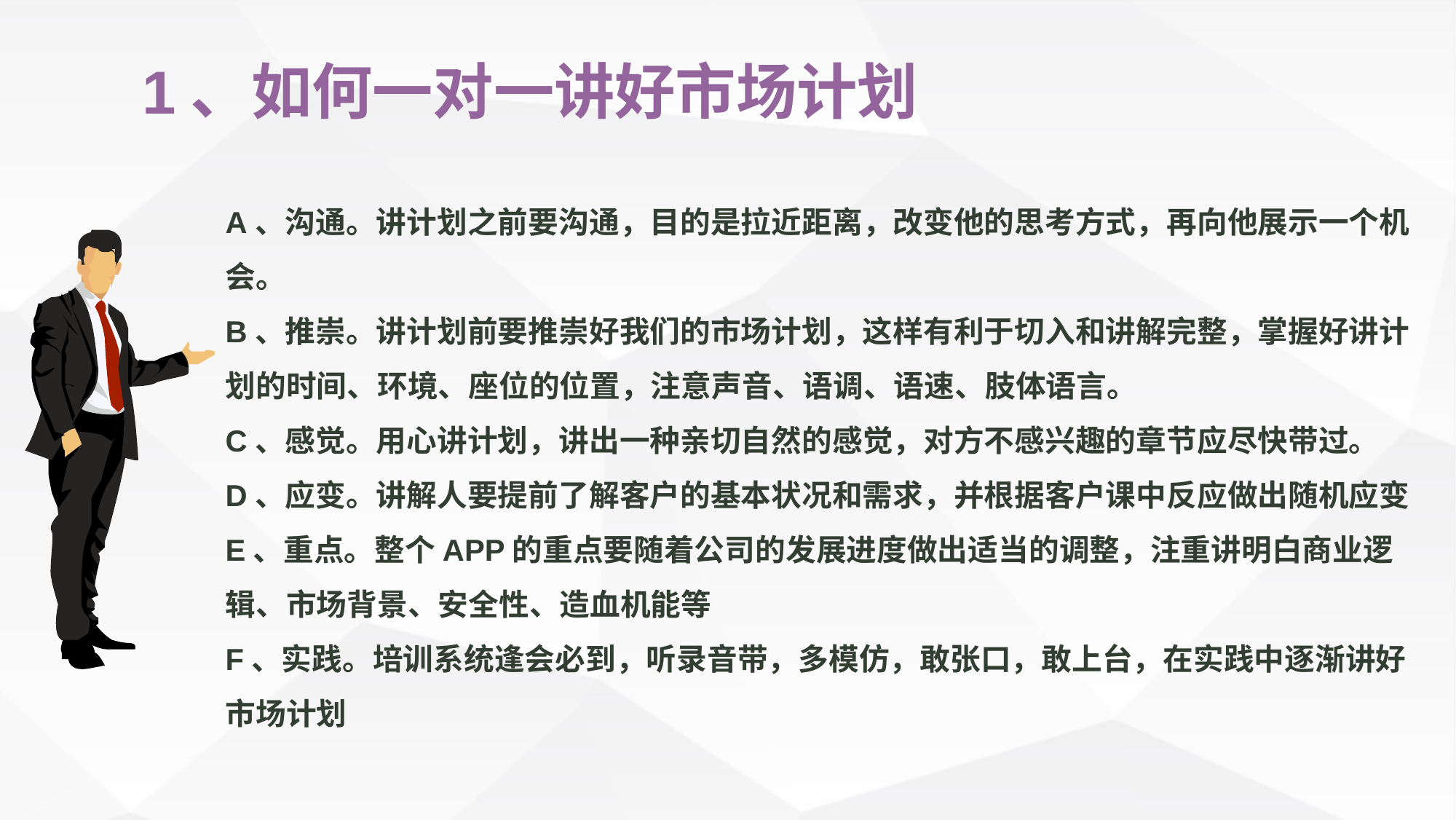

1、如何一对一讲好市场计划
A、沟通。讲计划之前要沟通，目的是拉近距离，改变他的思考方式，再向他展示一个机会。
B、推崇。讲计划前要推崇好我们的市场计划，这样有利于切入和讲解完整，掌握好讲计划的时间、环境、座位的位置，注意声音、语调、语速、肢体语言。
C、感觉。用心讲计划，讲出一种亲切自然的感觉，对方不感兴趣的章节应尽快带过。
D、应变。讲解人要提前了解客户的基本状况和需求，并根据客户课中反应做出随机应变
E、重点。整个APP的重点要随着公司的发展进度做出适当的调整，注重讲明白商业逻辑、市场背景、安全性、造血机能等
F、实践。培训系统逢会必到，听录音带，多模仿，敢张口，敢上台，在实践中逐渐讲好市场计划